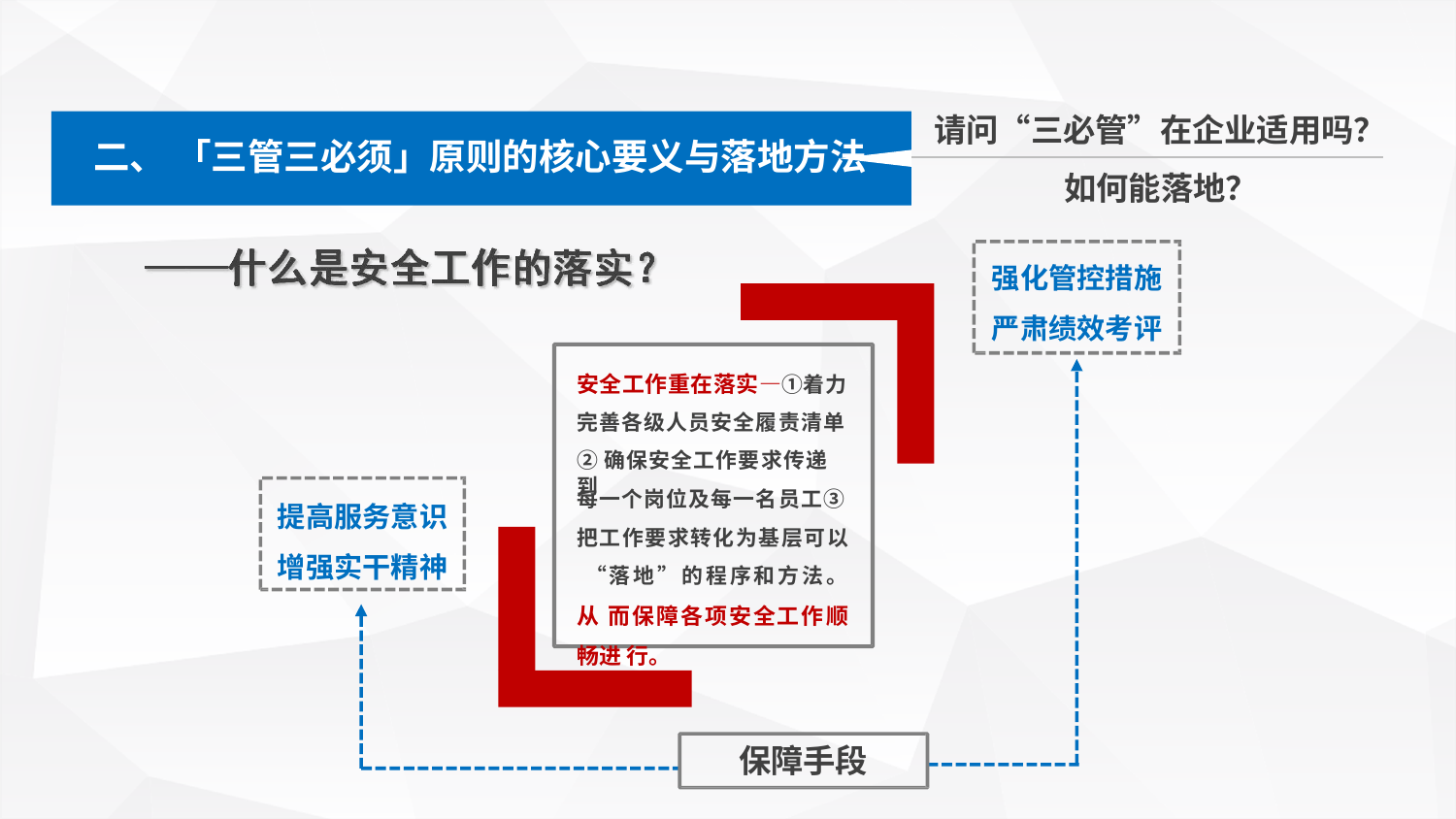

# 请问“三必管”在企业适用吗？

二、 「三管三必须」原则的核心要义与落地方法

如何能落地？

强化管控措施 严肃绩效考评

安全工作重在落实—①着力 完善各级人员安全履责清单
②确保安全工作要求传递到

提高服务意识 增强实干精神
每一个岗位及每一名员工③
把工作要求转化为基层可以  “落地”的程序和方法。从 而保障各项安全工作顺畅进 行。

保障手段